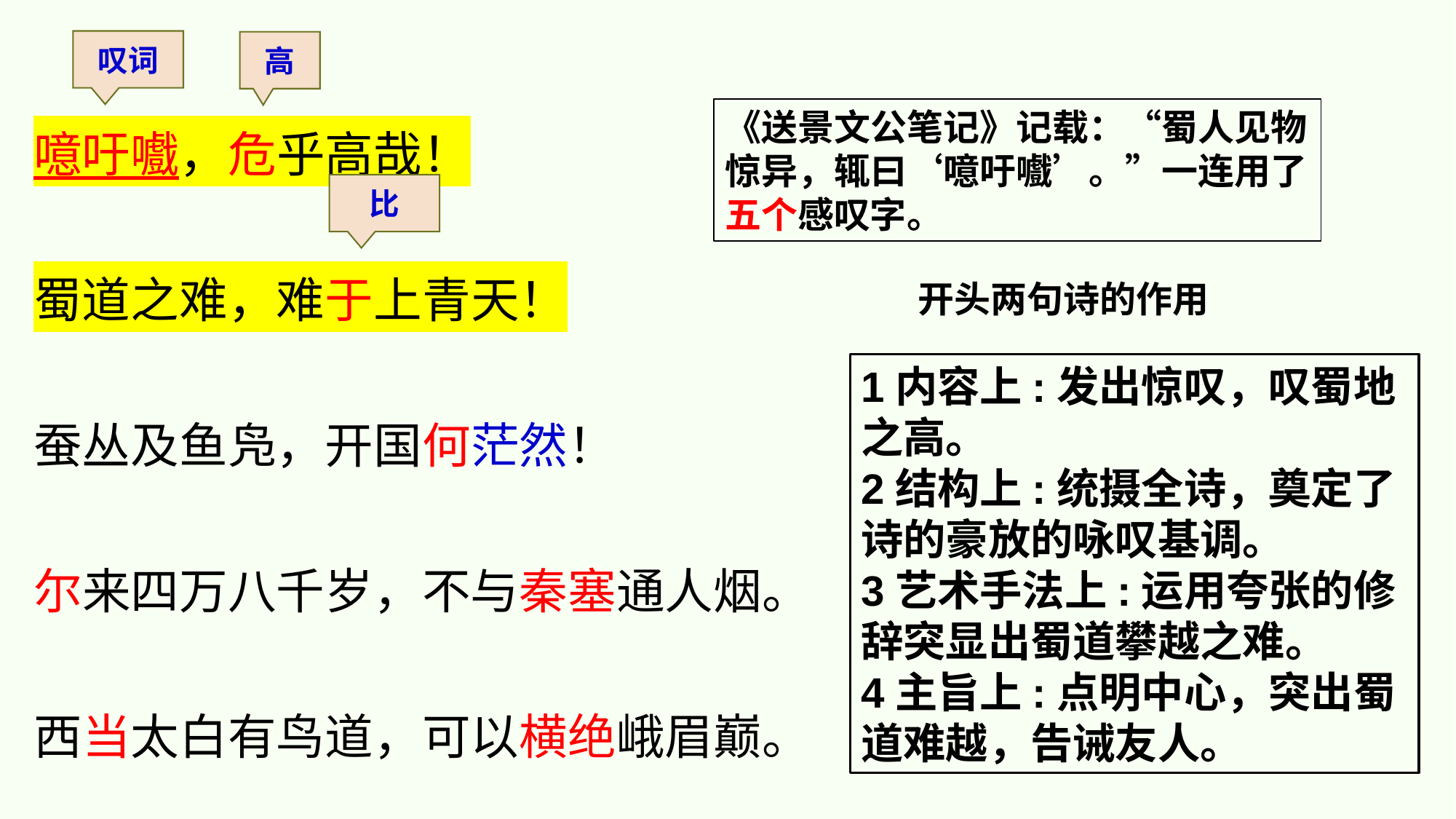

叹词
噫吁嚱，危乎高哉！
蜀道之难，难于上青天！
蚕丛及鱼凫，开国何茫然！
尔来四万八千岁，不与秦塞通人烟。
西当太白有鸟道，可以横绝峨眉巅。
高
《送景文公笔记》记载：“蜀人见物惊异，辄曰‘噫吁嚱’。”一连用了五个感叹字。
比
开头两句诗的作用
1内容上:发出惊叹，叹蜀地之高。
2结构上:统摄全诗，奠定了诗的豪放的咏叹基调。
3艺术手法上:运用夸张的修辞突显出蜀道攀越之难。
4主旨上:点明中心，突出蜀道难越，告诫友人。